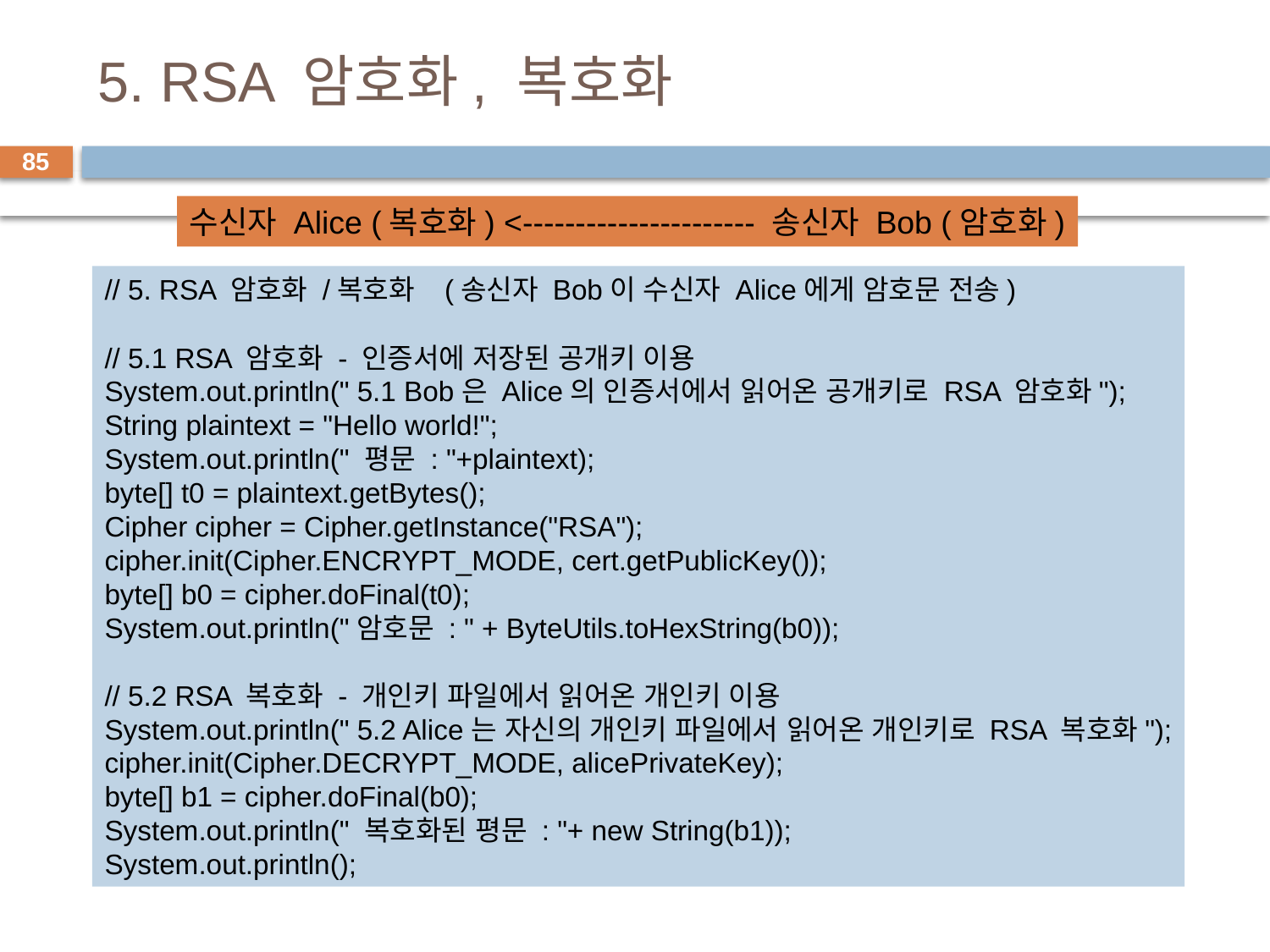

# 5. RSA 암호화, 복호화
85
수신자 Alice (복호화) <---------------------- 송신자 Bob (암호화)
// 5. RSA 암호화 /복호화   (송신자 Bob이 수신자 Alice에게 암호문 전송)

// 5.1 RSA 암호화 - 인증서에 저장된 공개키 이용
System.out.println(" 5.1 Bob은 Alice의 인증서에서 읽어온 공개키로 RSA 암호화");
String plaintext = "Hello world!";
System.out.println(" 평문 : "+plaintext);
byte[] t0 = plaintext.getBytes();
Cipher cipher = Cipher.getInstance("RSA");
cipher.init(Cipher.ENCRYPT_MODE, cert.getPublicKey());
byte[] b0 = cipher.doFinal(t0);
System.out.println("암호문 : " + ByteUtils.toHexString(b0));

// 5.2 RSA 복호화 - 개인키 파일에서 읽어온 개인키 이용
System.out.println(" 5.2 Alice는 자신의 개인키 파일에서 읽어온 개인키로 RSA 복호화");
cipher.init(Cipher.DECRYPT_MODE, alicePrivateKey);
byte[] b1 = cipher.doFinal(b0);
System.out.println(" 복호화된 평문 : "+ new String(b1));
System.out.println();